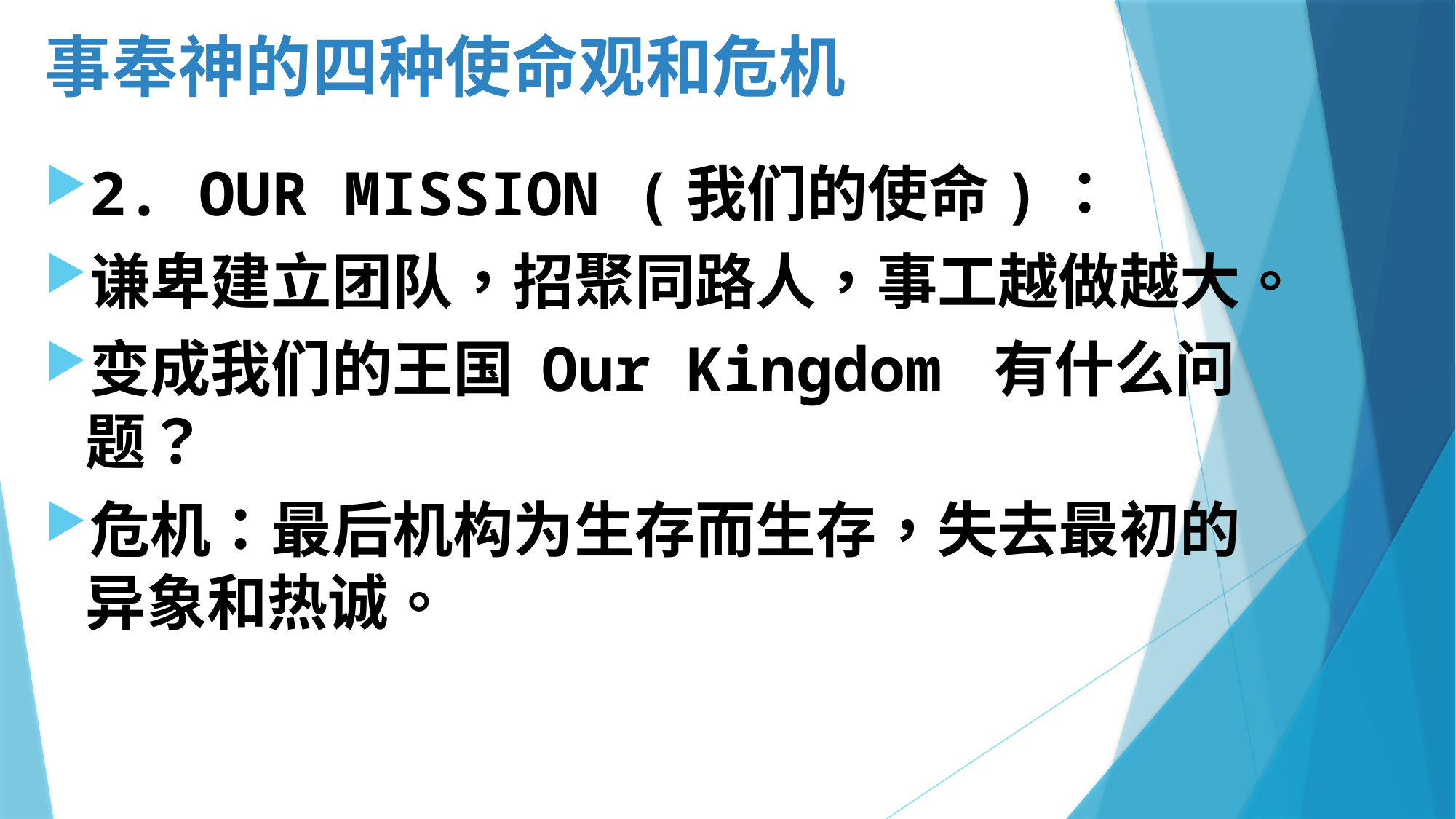

# 事奉神的四种使命观和危机
2. OUR MISSION (我们的使命)：
谦卑建立团队，招聚同路人，事工越做越大。
变成我们的王国 Our Kingdom 有什么问题？
危机：最后机构为生存而生存，失去最初的异象和热诚。